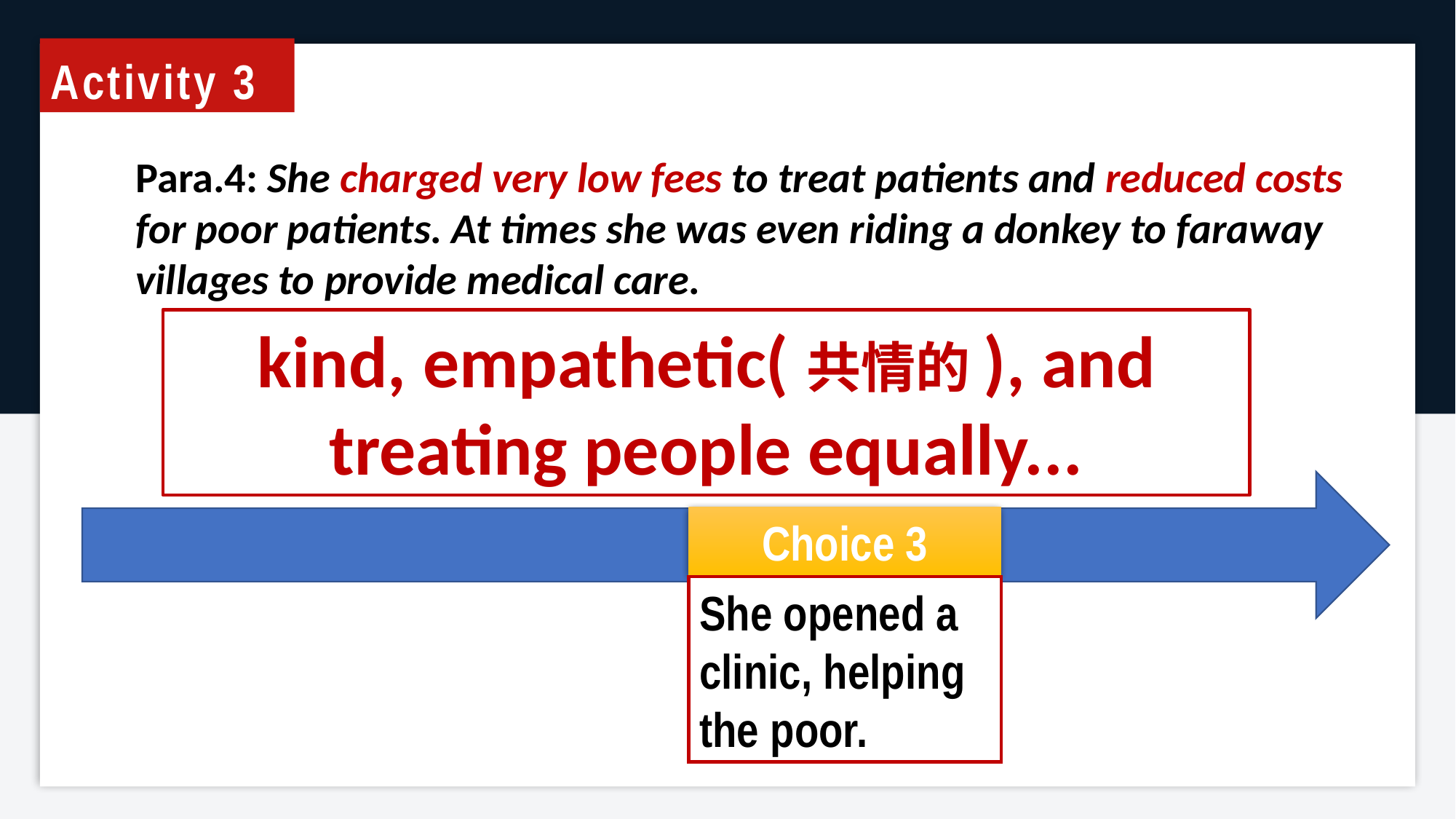

Activity 3

Para.4: She charged very low fees to treat patients and reduced costs for poor patients. At times she was even riding a donkey to faraway villages to provide medical care.
kind, empathetic(共情的), and treating people equally...

Choice 3
She opened a clinic, helping the poor.